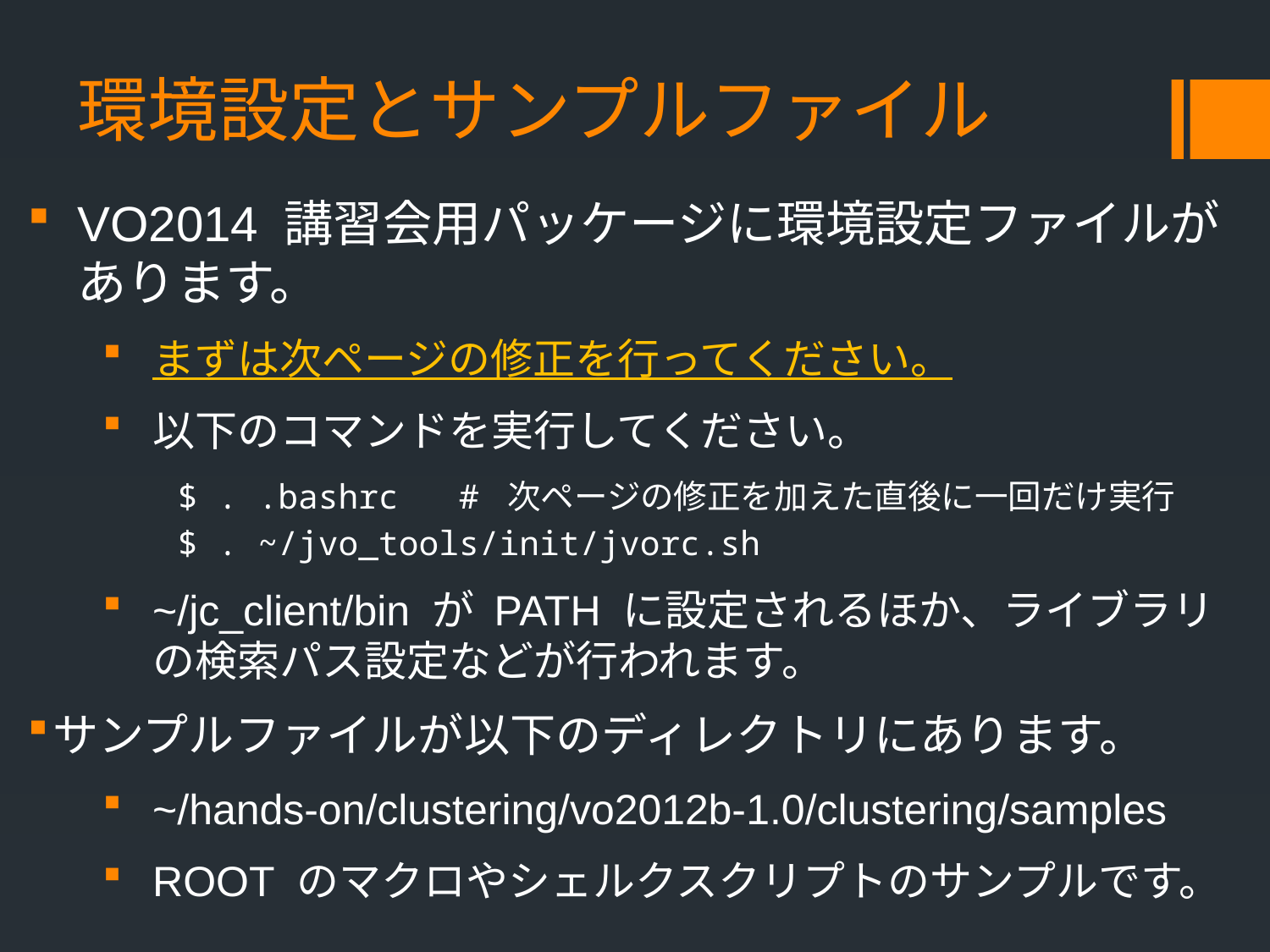

# 環境設定とサンプルファイル
VO2014 講習会用パッケージに環境設定ファイルがあります。
まずは次ページの修正を行ってください。
以下のコマンドを実行してください。
$ . .bashrc   # 次ページの修正を加えた直後に一回だけ実行
$ . ~/jvo_tools/init/jvorc.sh
~/jc_client/bin が PATH に設定されるほか、ライブラリの検索パス設定などが行われます。
サンプルファイルが以下のディレクトリにあります。
~/hands-on/clustering/vo2012b-1.0/clustering/samples
ROOT のマクロやシェルクスクリプトのサンプルです。